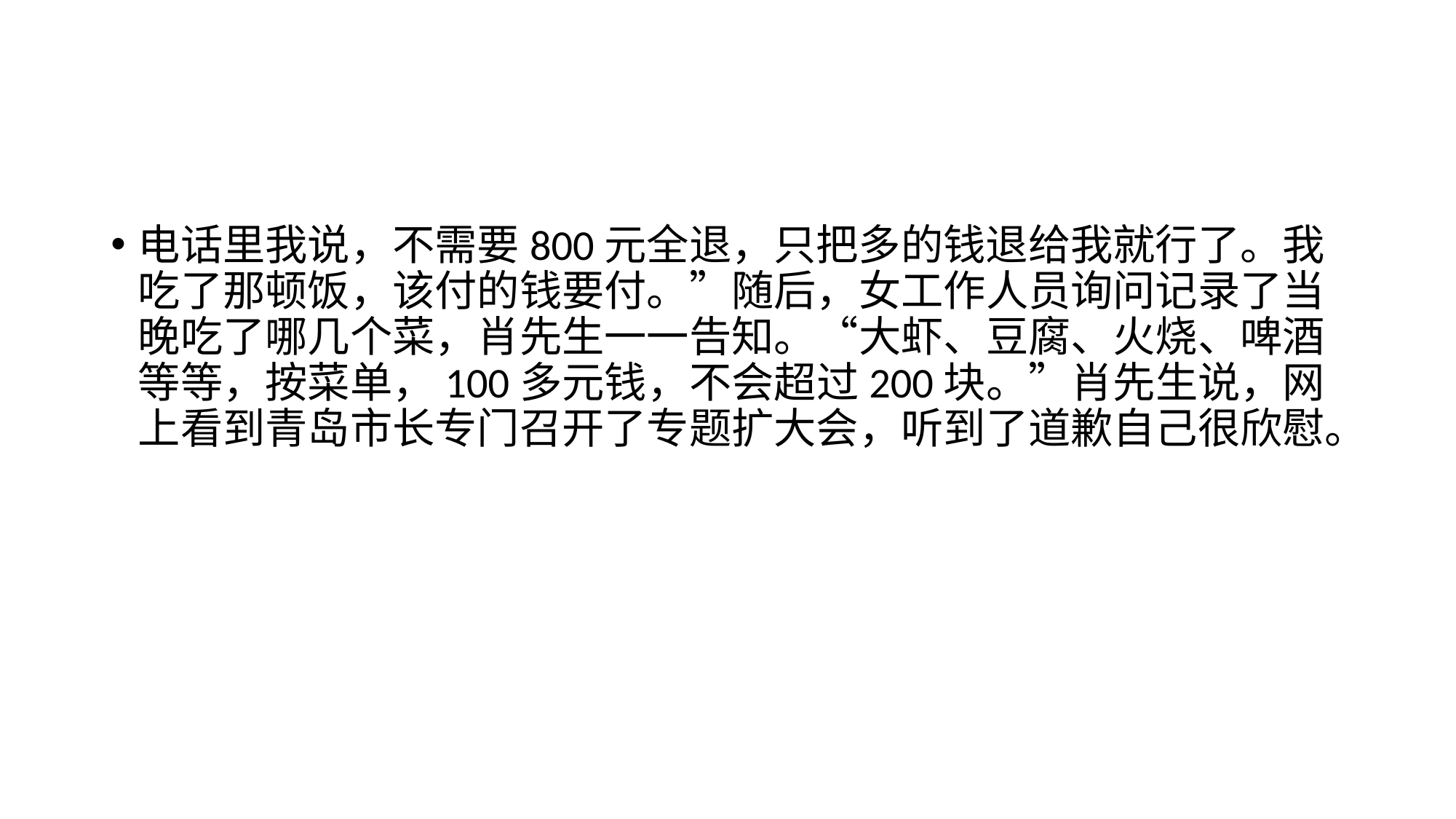

#
电话里我说，不需要800元全退，只把多的钱退给我就行了。我吃了那顿饭，该付的钱要付。”随后，女工作人员询问记录了当晚吃了哪几个菜，肖先生一一告知。“大虾、豆腐、火烧、啤酒等等，按菜单，100多元钱，不会超过200块。”肖先生说，网上看到青岛市长专门召开了专题扩大会，听到了道歉自己很欣慰。